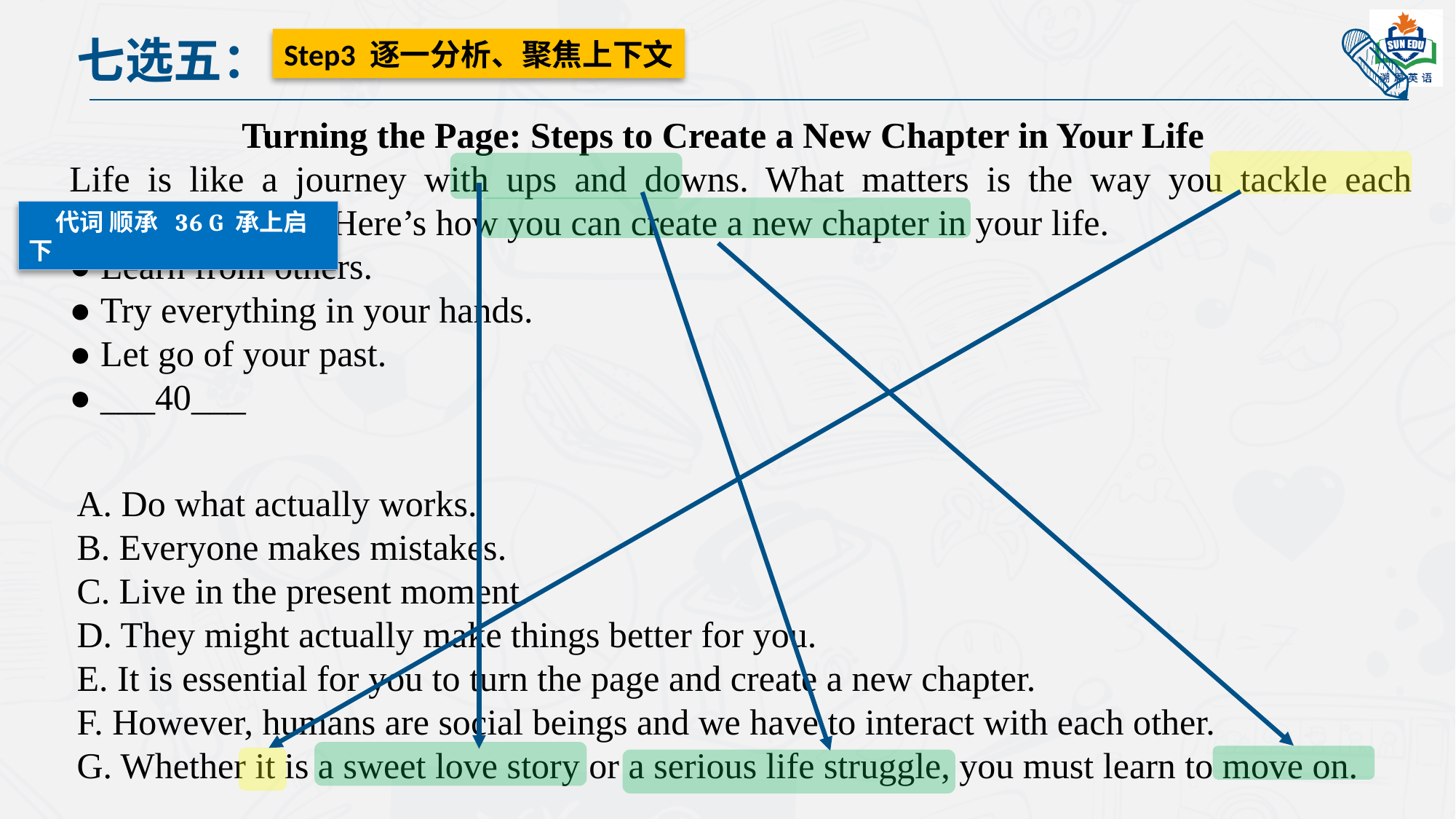

Step3 逐一分析、聚焦上下文
七选五：
Turning the Page: Steps to Create a New Chapter in Your Life
Life is like a journey with ups and downs. What matters is the way you tackle each situation. ___36___ Here’s how you can create a new chapter in your life.
● Learn from others.
● Try everything in your hands.
● Let go of your past.
● ___40___

    代词 顺承  36 G 承上启下
A. Do what actually works.
B. Everyone makes mistakes.
C. Live in the present moment.
D. They might actually make things better for you.
E. It is essential for you to turn the page and create a new chapter.
F. However, humans are social beings and we have to interact with each other.
G. Whether it is a sweet love story or a serious life struggle, you must learn to move on.